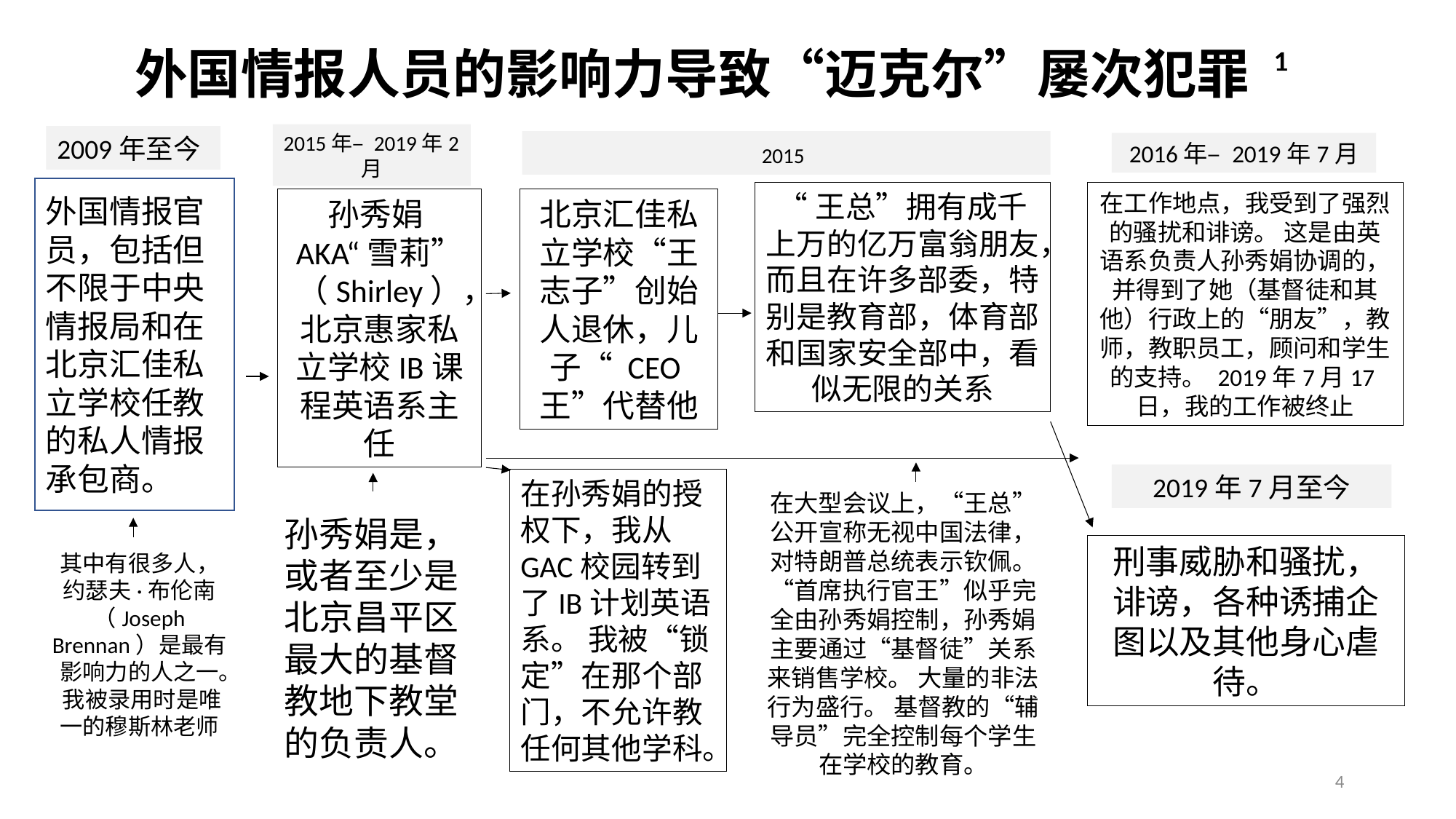

# 外国情报人员的影响力导致“迈克尔”屡次犯罪 ¹
2015年– 2019年2月
2009年至今
2015
2016年– 2019年7月
外国情报官员，包括但不限于中央情报局和在北京汇佳私立学校任教的私人情报承包商。
在工作地点，我受到了强烈的骚扰和诽谤。 这是由英语系负责人孙秀娟协调的，并得到了她（基督徒和其他）行政上的“朋友”，教师，教职员工，顾问和学生的支持。 2019年7月17日，我的工作被终止
“王总”拥有成千上万的亿万富翁朋友，而且在许多部委，特别是教育部，体育部和国家安全部中，看似无限的关系
孙秀娟AKA“雪莉”（Shirley），北京惠家私立学校IB课程英语系主任
北京汇佳私立学校“王志子”创始人退休，儿子“ CEO王”代替他
2019年7月至今
在孙秀娟的授权下，我从GAC校园转到了IB计划英语系。 我被“锁定”在那个部门，不允许教任何其他学科。
在大型会议上，“王总”公开宣称无视中国法律，对特朗普总统表示钦佩。 “首席执行官王”似乎完全由孙秀娟控制，孙秀娟主要通过“基督徒”关系来销售学校。 大量的非法行为盛行。 基督教的“辅导员”完全控制每个学生在学校的教育。
孙秀娟是，或者至少是北京昌平区最大的基督教地下教堂的负责人。
刑事威胁和骚扰，诽谤，各种诱捕企图以及其他身心虐待。
其中有很多人，约瑟夫·布伦南（Joseph Brennan）是最有影响力的人之一。 我被录用时是唯一的穆斯林老师
4